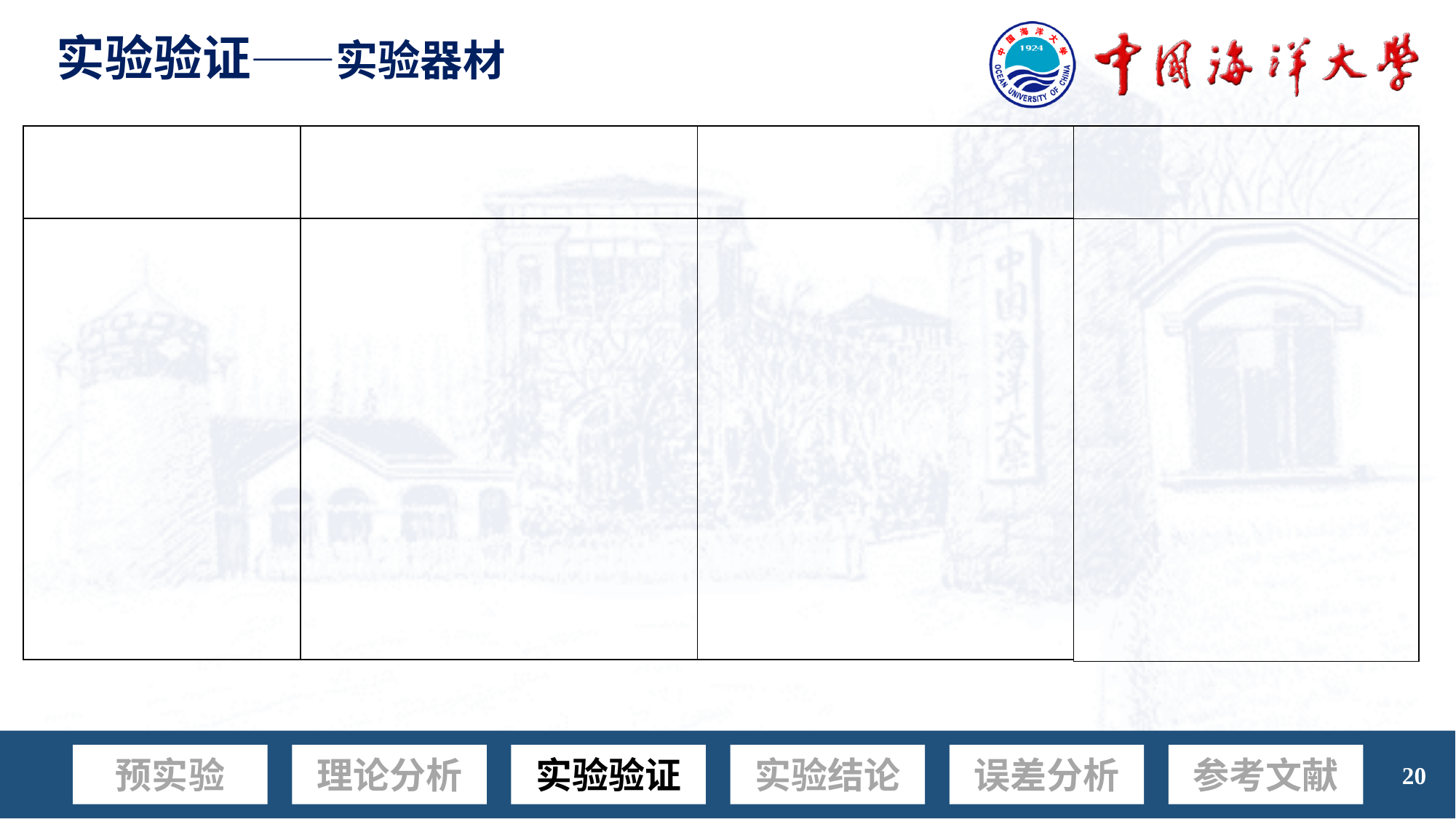

实验验证——实验器材
|  |  |  |
| --- | --- | --- |
|  |  |  |
|  |
| --- |
|  |
实验结论
误差分析
参考文献
# 预实验
理论分析
实验验证
20